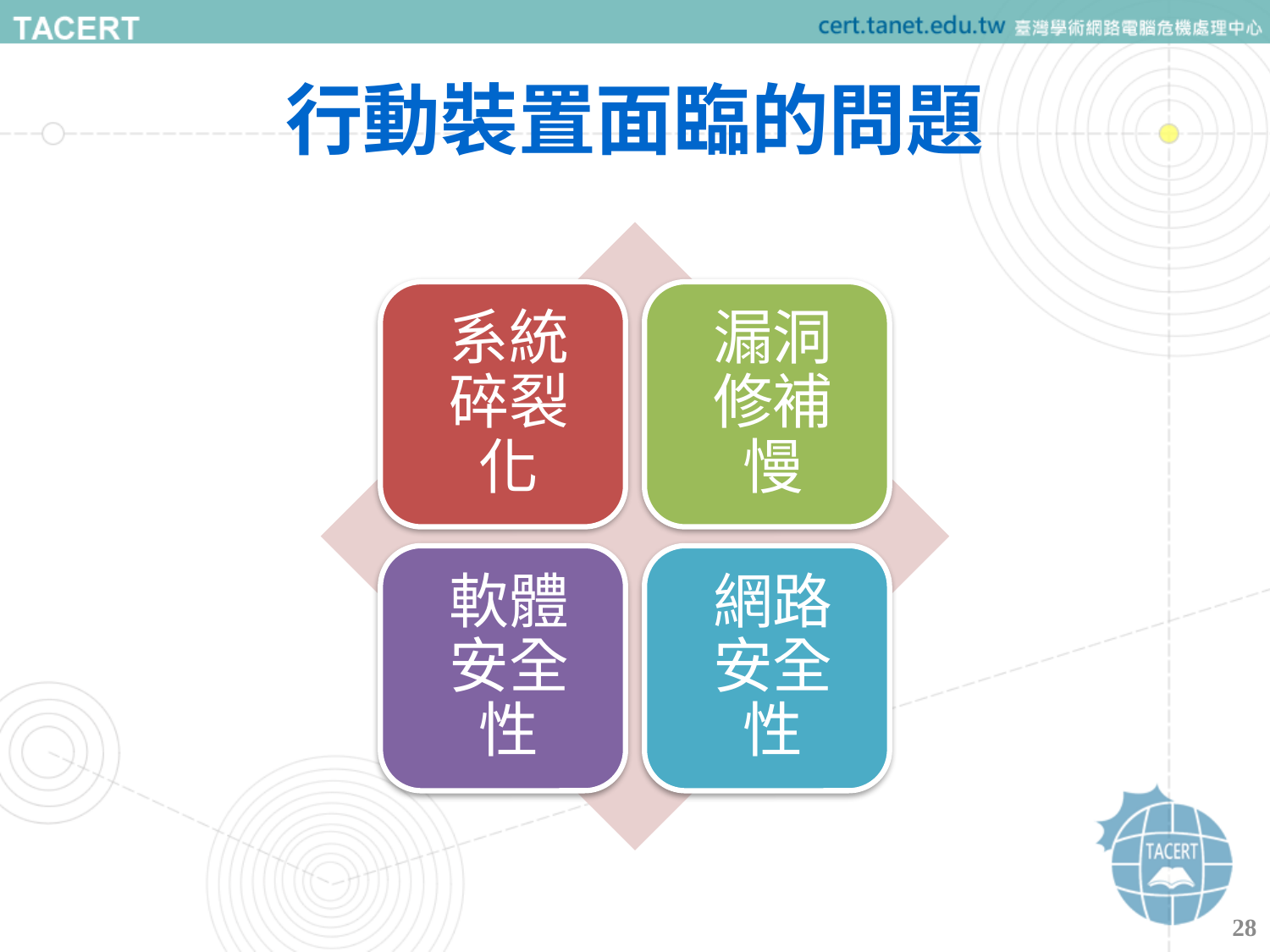

# 行動裝置面臨的問題
系統 碎裂化
漏洞 修補慢
軟體 安全性
網路 安全性
28